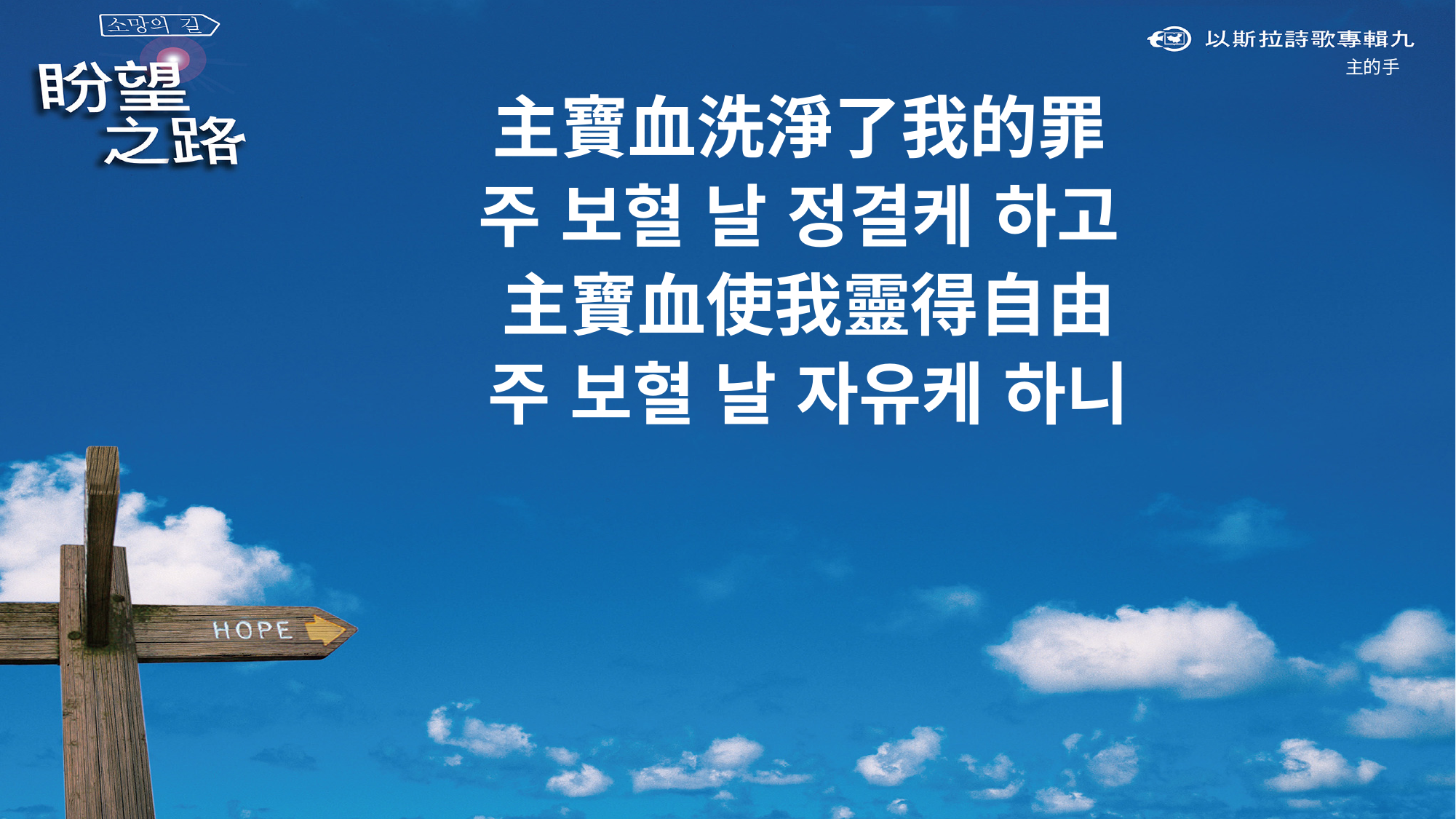

主的手
主寶血洗淨了我的罪
주 보혈 날 정결케 하고
主寶血使我靈得自由
주 보혈 날 자유케 하니